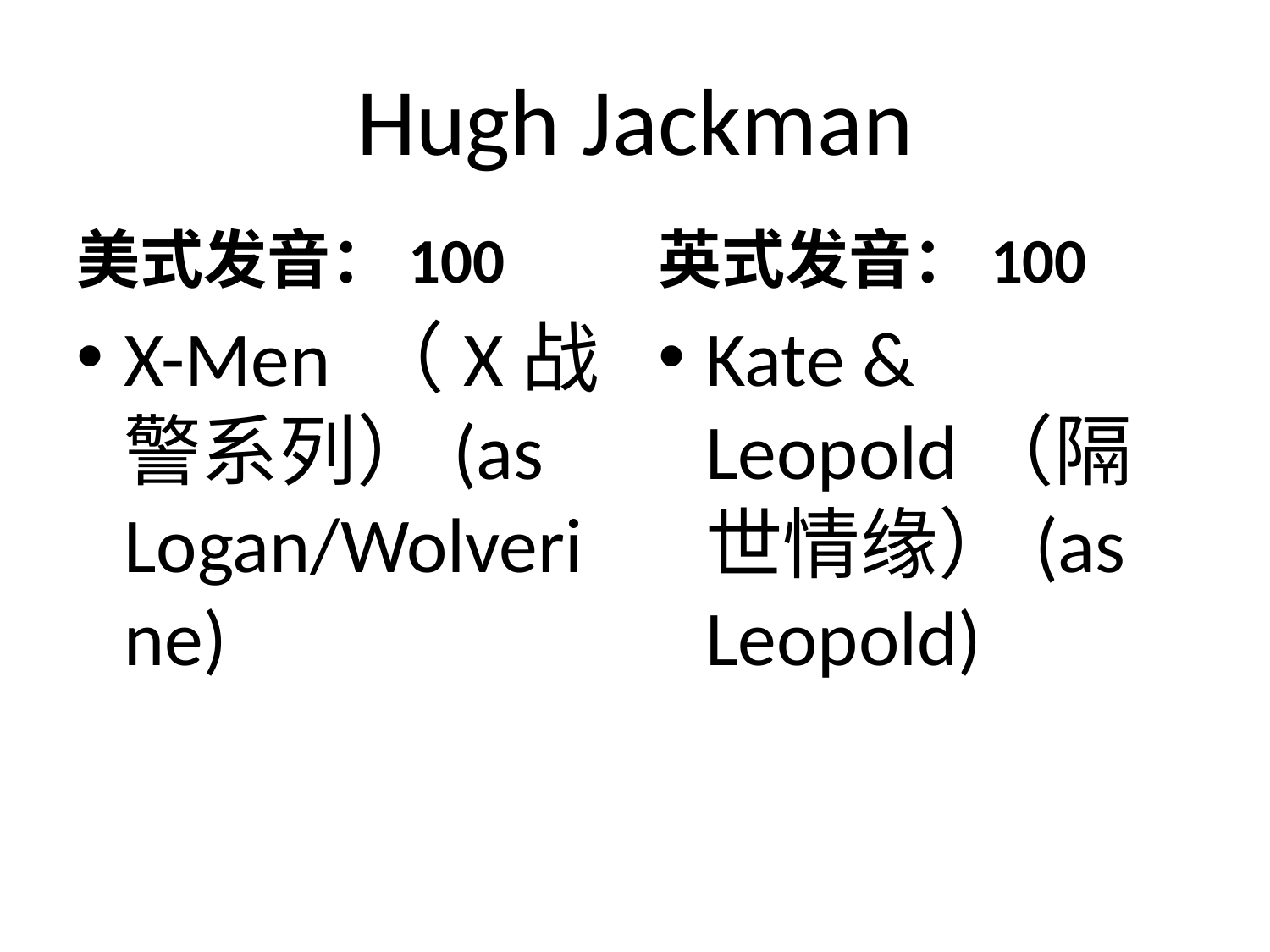

# Hugh Jackman
美式发音：100
英式发音：100
X-Men （X战警系列）(as Logan/Wolverine)
Kate & Leopold（隔世情缘）(as Leopold)